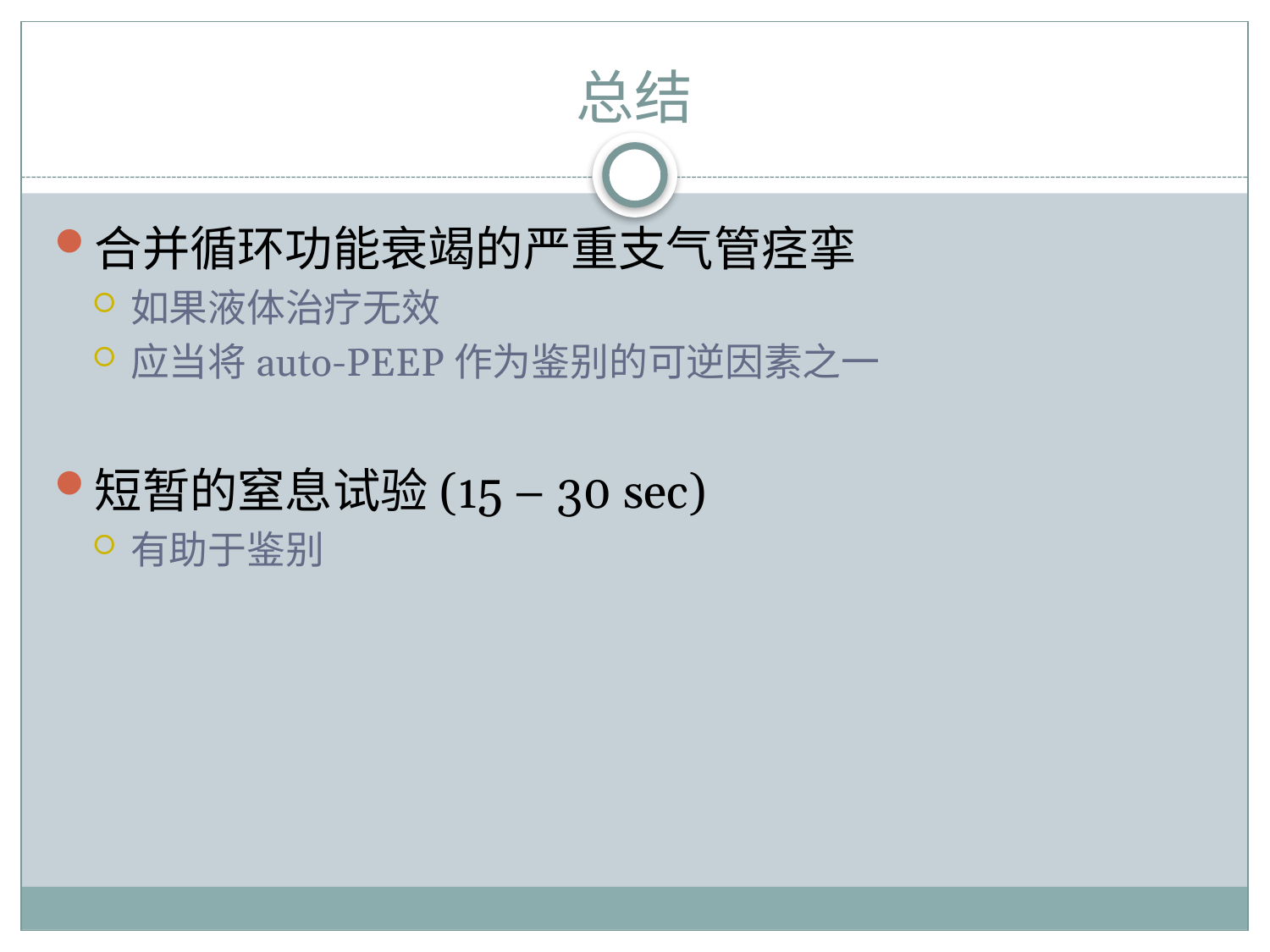

# 总结
合并循环功能衰竭的严重支气管痉挛
如果液体治疗无效
应当将auto-PEEP作为鉴别的可逆因素之一

短暂的窒息试验(15 – 30 sec)
有助于鉴别